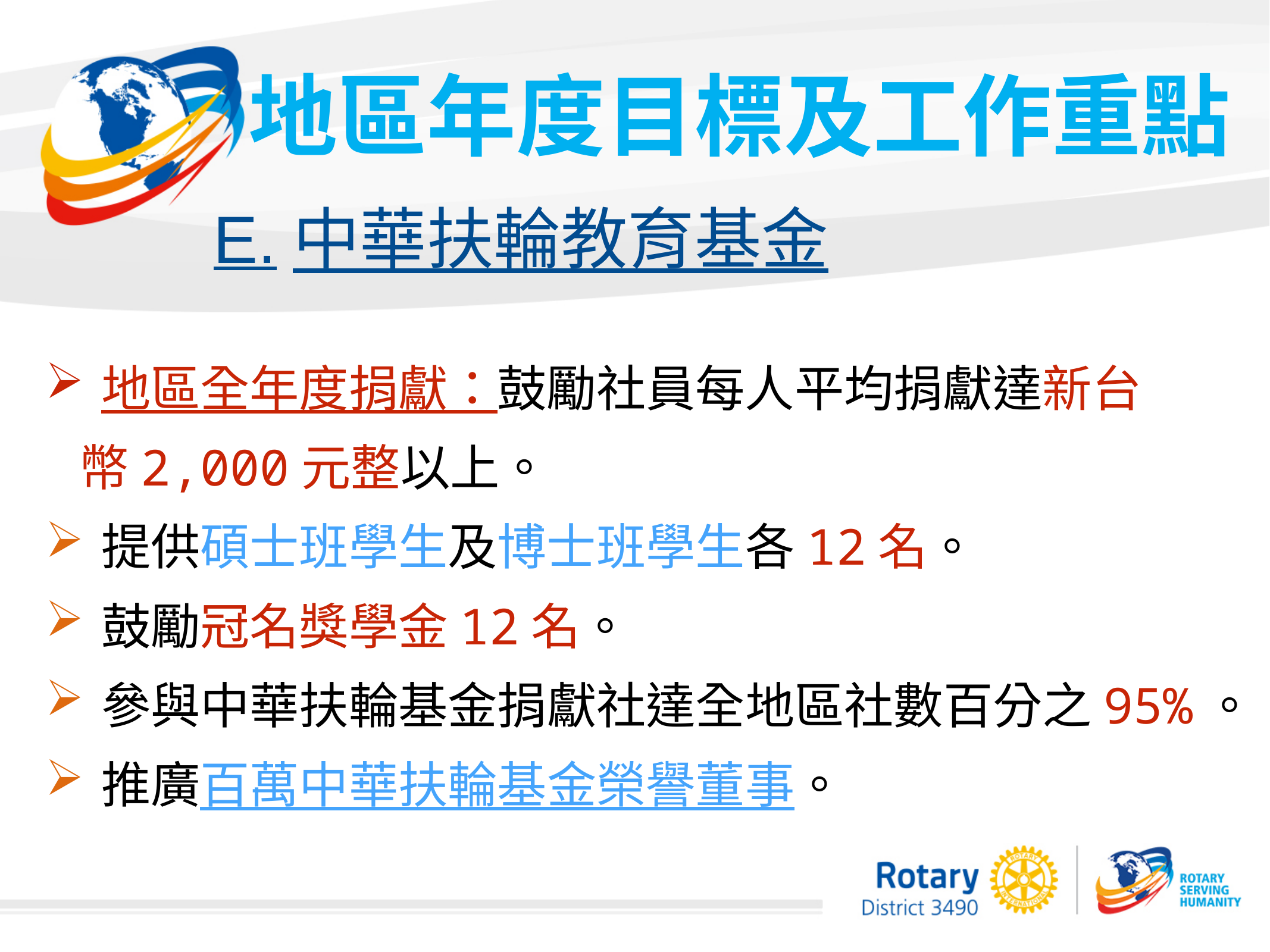

地區年度目標及工作重點
E.中華扶輪教育基金
地區全年度捐獻：鼓勵社員每人平均捐獻達新台
  幣2,000元整以上。
提供碩士班學生及博士班學生各12名。
鼓勵冠名獎學金12名。
參與中華扶輪基金捐獻社達全地區社數百分之95%。
推廣百萬中華扶輪基金榮譽董事。